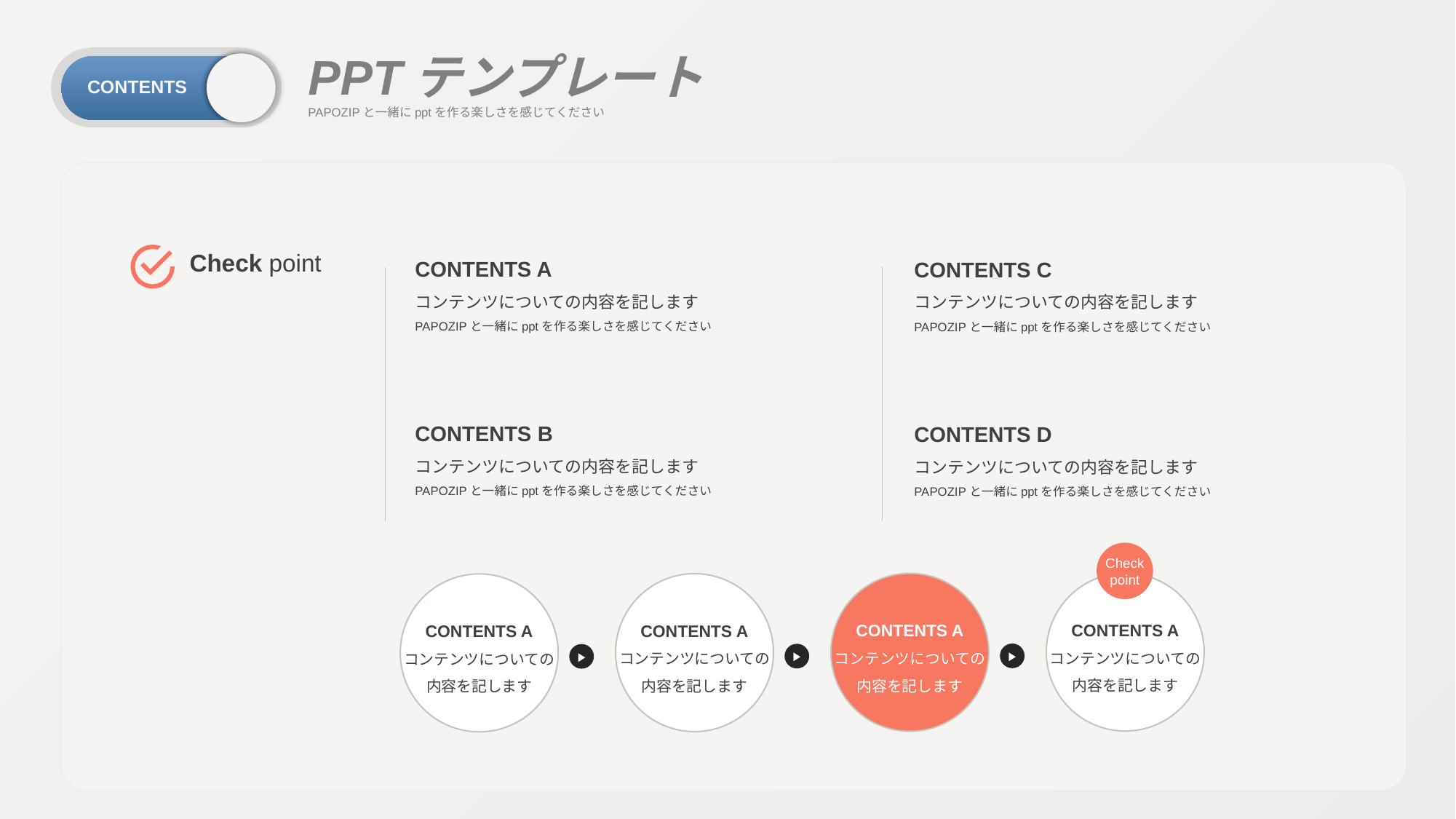

PPTテンプレート
PAPOZIPと一緒にpptを作る楽しさを感じてください

CONTENTS

CONTENTS A
コンテンツについての内容を記します
PAPOZIPと一緒にpptを作る楽しさを感じてください
CONTENTS C
コンテンツについての内容を記します
PAPOZIPと一緒にpptを作る楽しさを感じてください
Check point

CONTENTS B
コンテンツについての内容を記します
PAPOZIPと一緒にpptを作る楽しさを感じてください
CONTENTS D
コンテンツについての内容を記します
PAPOZIPと一緒にpptを作る楽しさを感じてください

Check point
CONTENTS A
コンテンツについての
内容を記します
CONTENTS A
コンテンツについての
内容を記します
CONTENTS A
コンテンツについての
内容を記します
CONTENTS A
コンテンツについての
内容を記します
▶
▶
▶